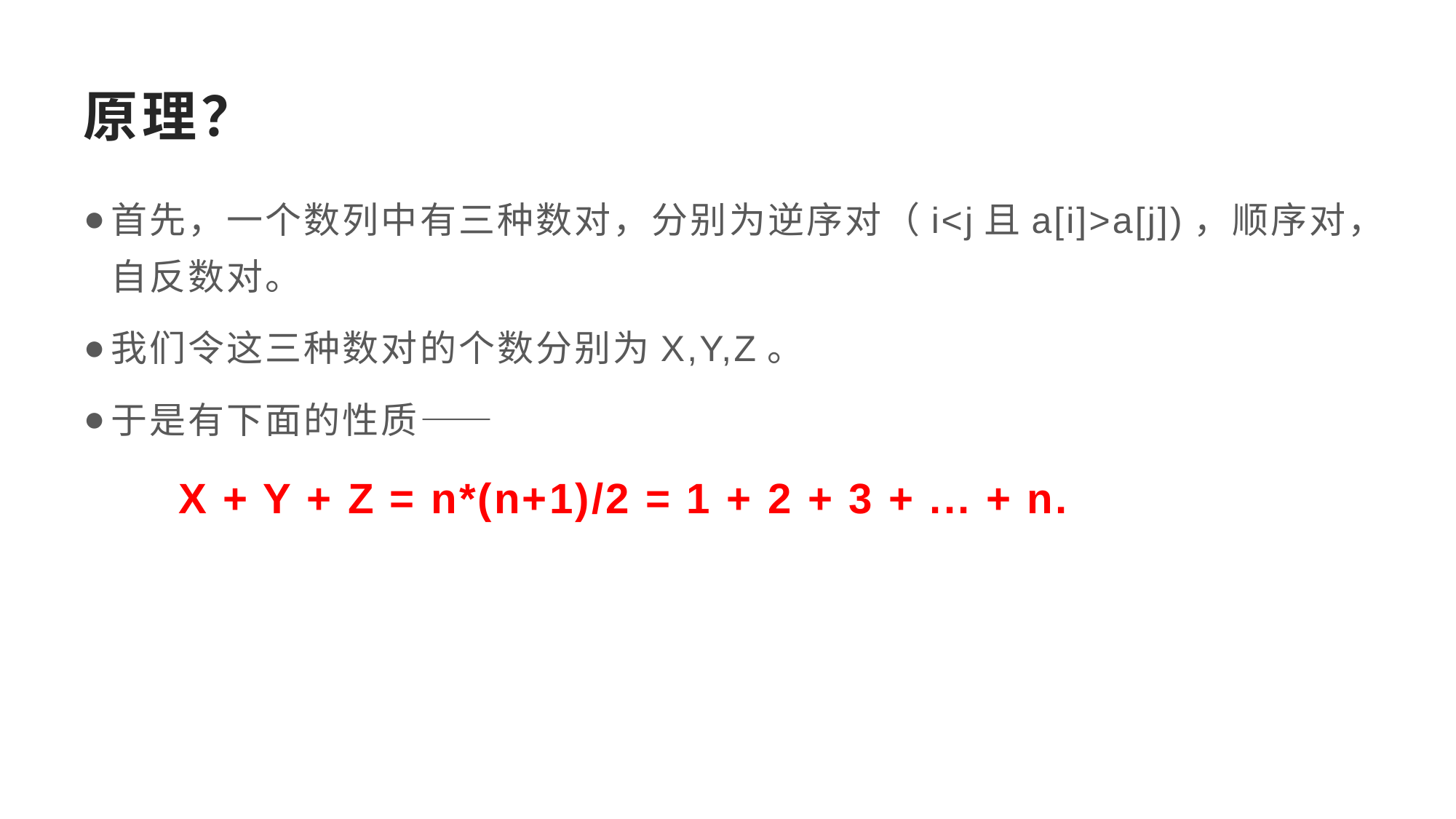

# 原理？
首先，一个数列中有三种数对，分别为逆序对（i<j且a[i]>a[j])，顺序对，自反数对。
我们令这三种数对的个数分别为X,Y,Z。
于是有下面的性质——
X + Y + Z = n*(n+1)/2 = 1 + 2 + 3 + ... + n.